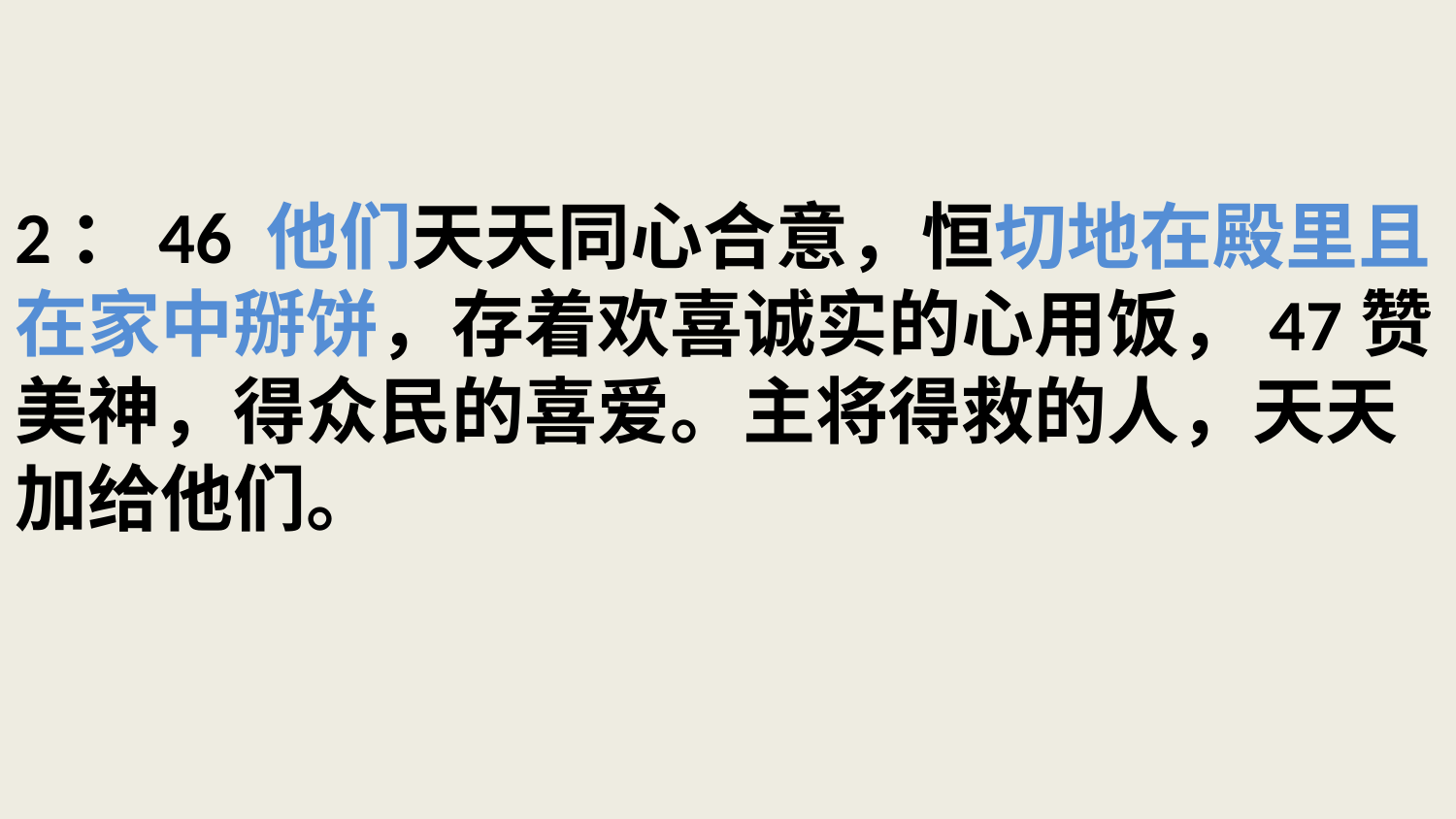

# 2：46 他们天天同心合意，恒切地在殿里且在家中掰饼，存着欢喜诚实的心用饭，47赞美神，得众民的喜爱。主将得救的人，天天加给他们。